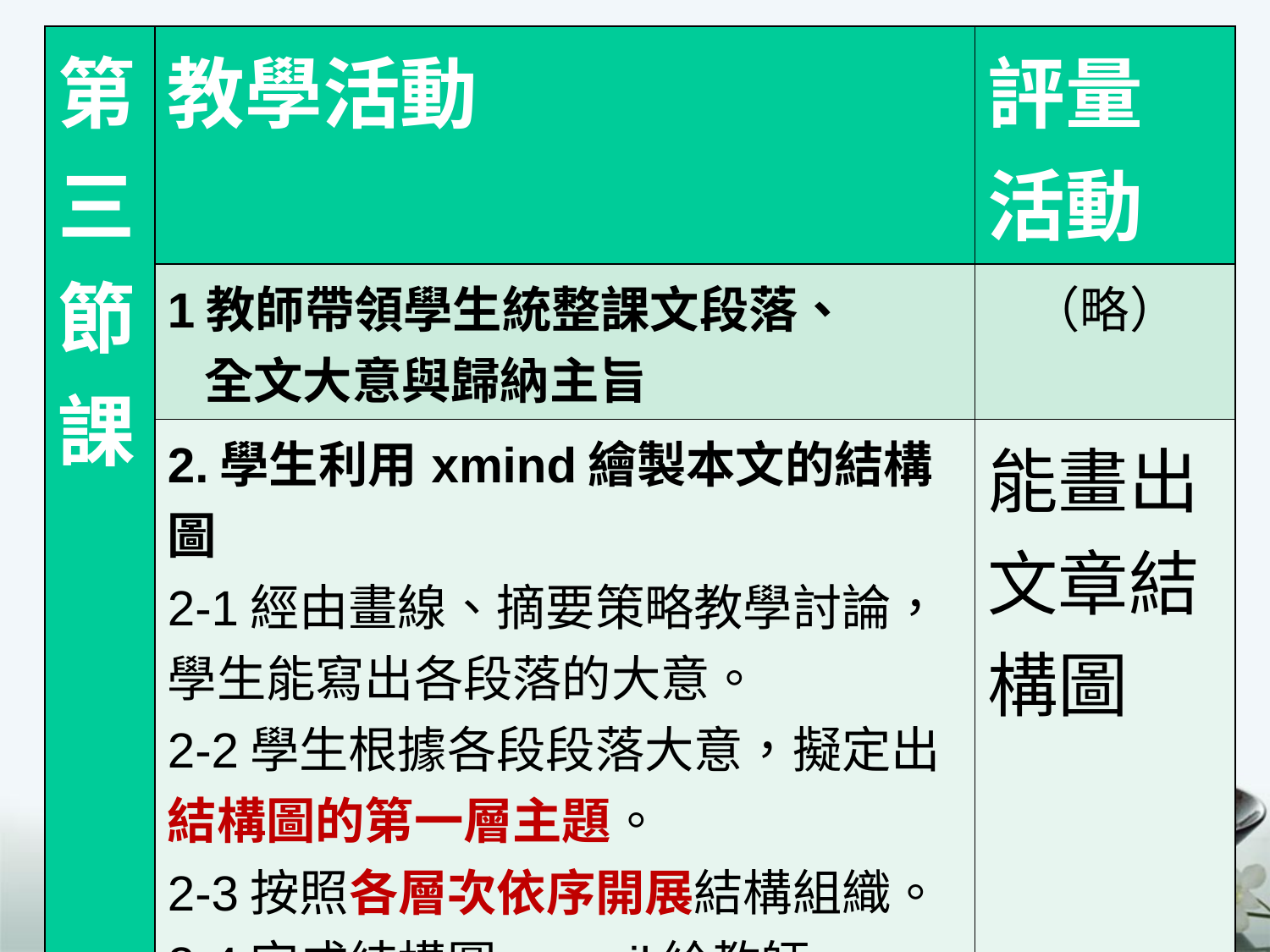

| 第三節課 | 教學活動 | 評量 活動 |
| --- | --- | --- |
|  | 1教師帶領學生統整課文段落、 全文大意與歸納主旨 | （略） |
|  | 2.學生利用xmind繪製本文的結構圖 2-1經由畫線、摘要策略教學討論，學生能寫出各段落的大意。 2-2學生根據各段段落大意，擬定出結構圖的第一層主題。 2-3按照各層次依序開展結構組織。 2-4完成結構圖，mail給教師。 2-5教師按照評量規準評定成績。 | 能畫出文章結構圖 |